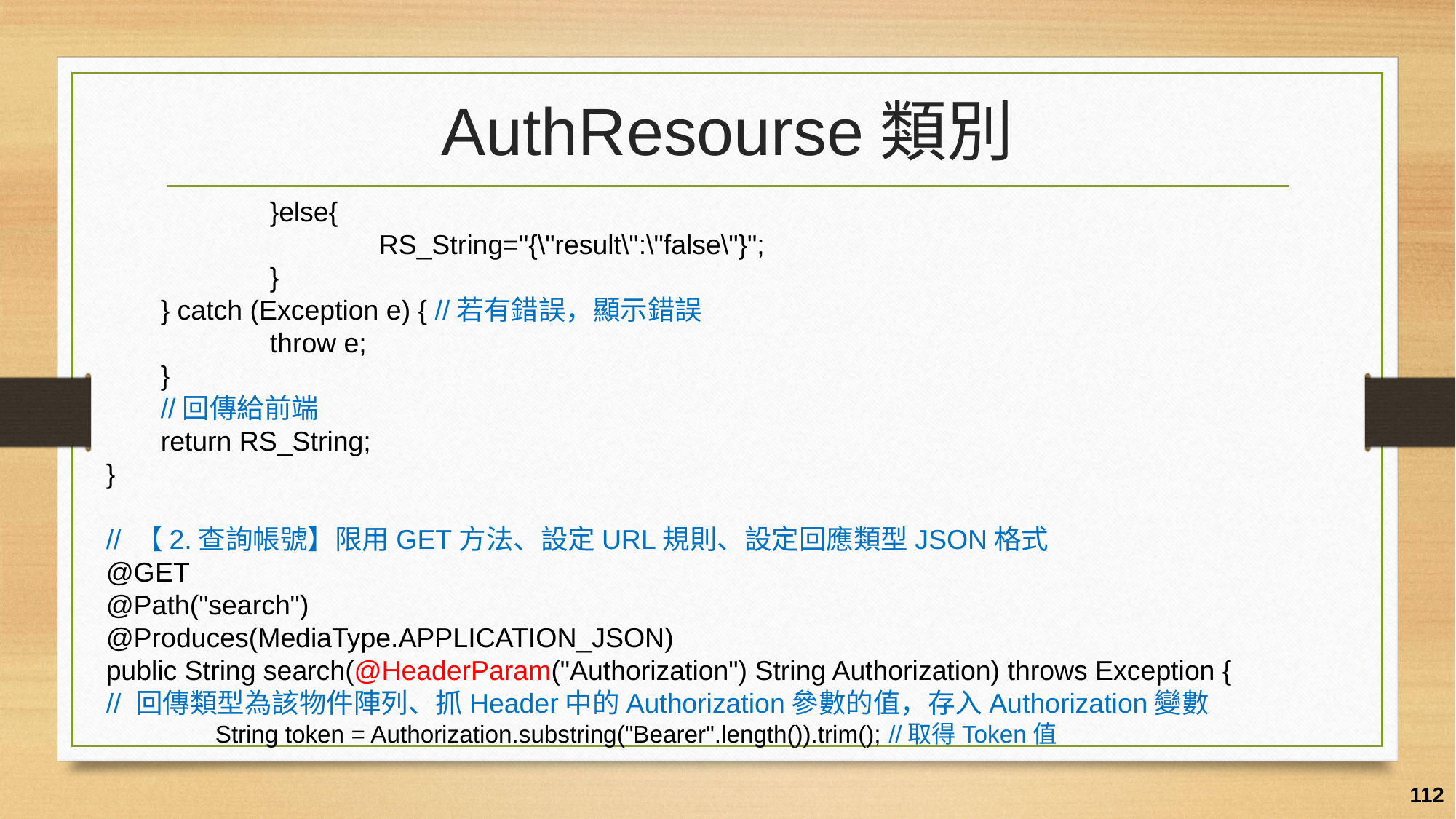

# AuthResourse類別
	}else{
		RS_String="{\"result\":\"false\"}";
	}
} catch (Exception e) { //若有錯誤，顯示錯誤
	throw e;
}
//回傳給前端
return RS_String;
}

// 【2.查詢帳號】限用GET方法、設定URL規則、設定回應類型JSON格式
@GET
@Path("search")
@Produces(MediaType.APPLICATION_JSON)
public String search(@HeaderParam("Authorization") String Authorization) throws Exception {
// 回傳類型為該物件陣列、抓Header中的Authorization參數的值，存入Authorization變數
	String token = Authorization.substring("Bearer".length()).trim(); //取得Token值
112